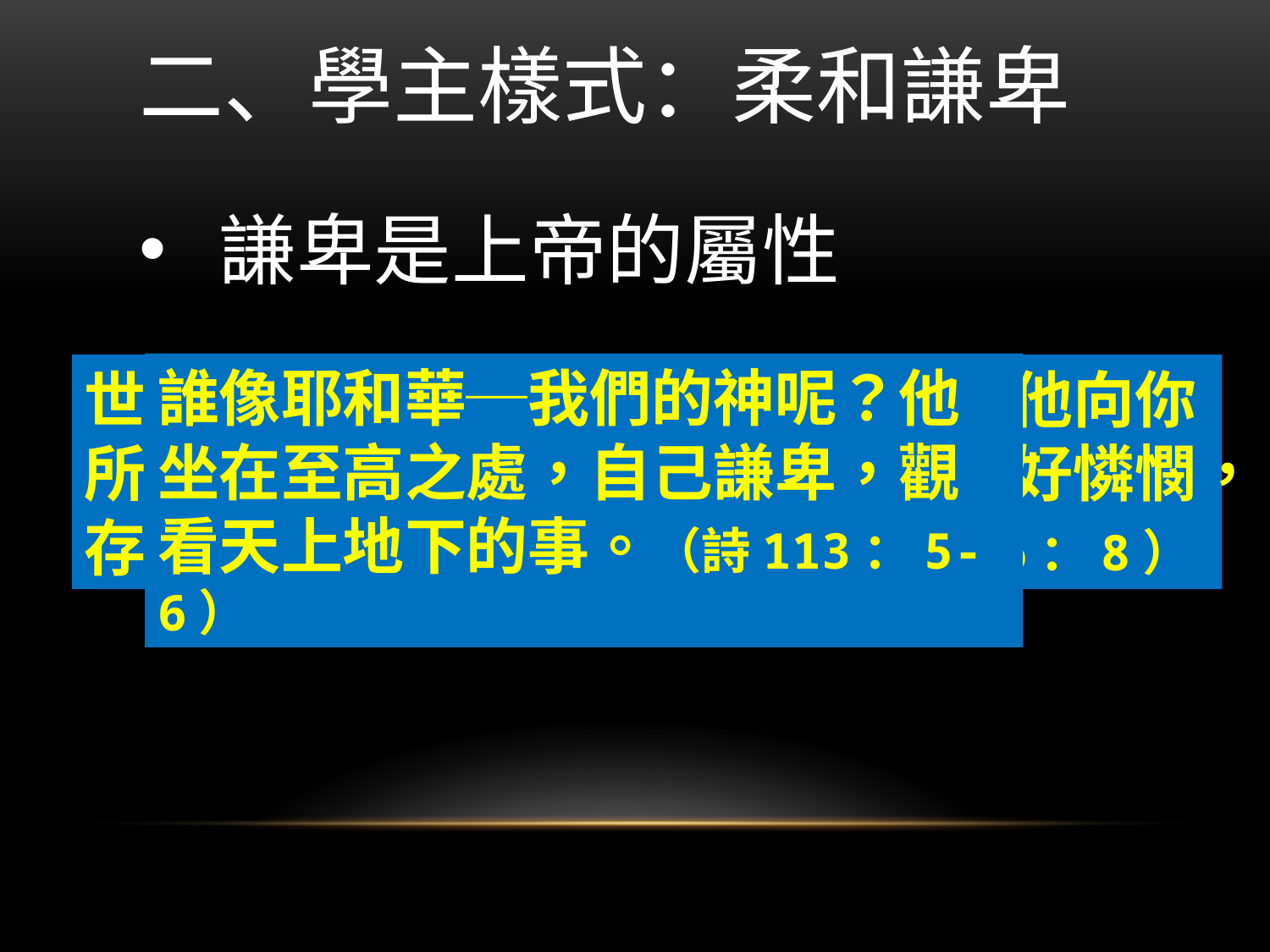

二、學主樣式：柔和謙卑
謙卑是上帝的屬性

誰像耶和華─我們的神呢？他坐在至高之處，自己謙卑，觀看天上地下的事。（詩113：5-6）
世人哪，耶和華已指示你何為善。他向你所要的是什麼呢？只要你行公義，好憐憫，存謙卑的心，與你的神同行。（彌6：8）